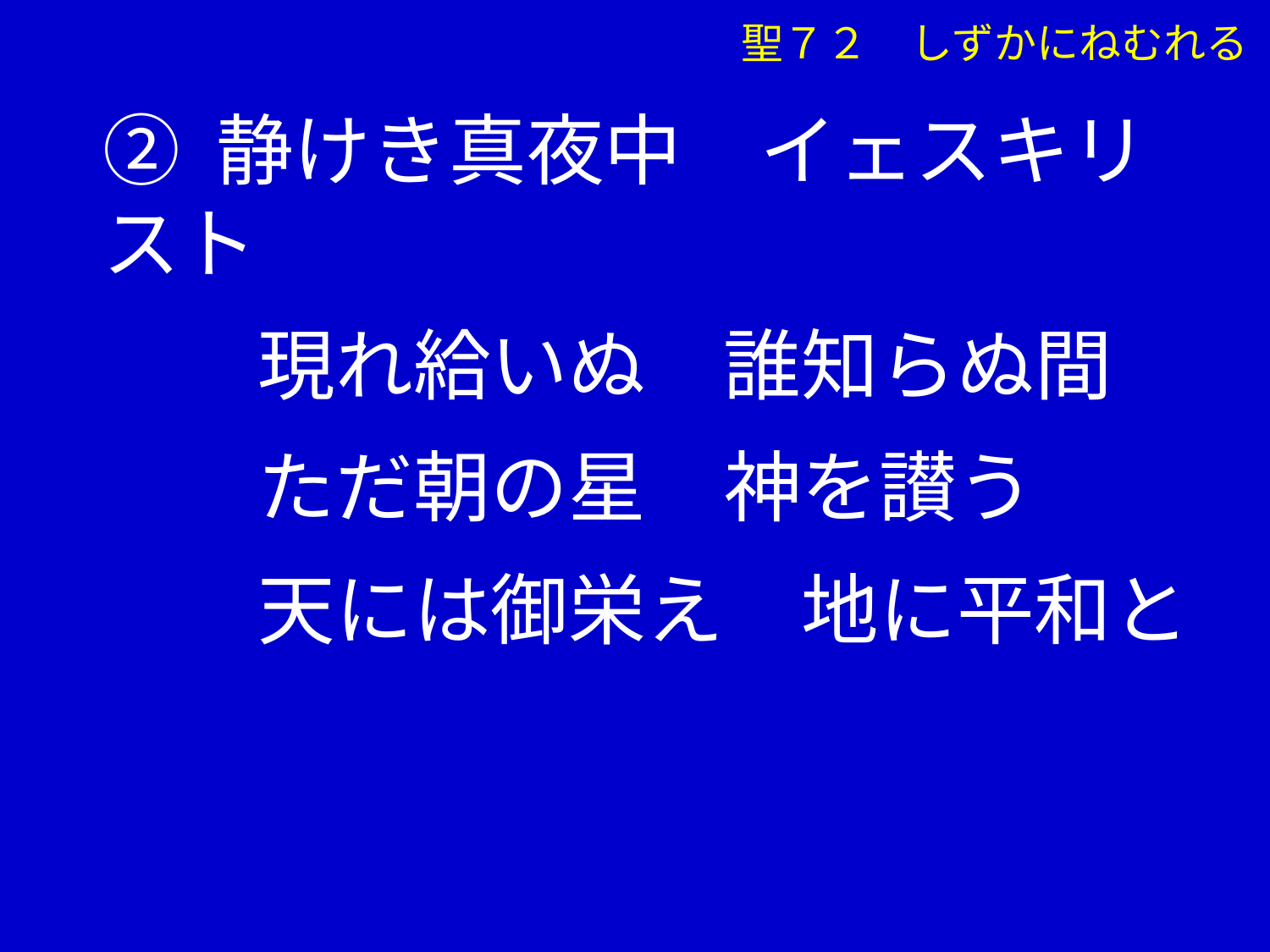

② 静けき真夜中　イェスキリスト
　　現れ給いぬ　誰知らぬ間
　　ただ朝の星　神を讃う
　　天には御栄え　地に平和と
聖７２　しずかにねむれる